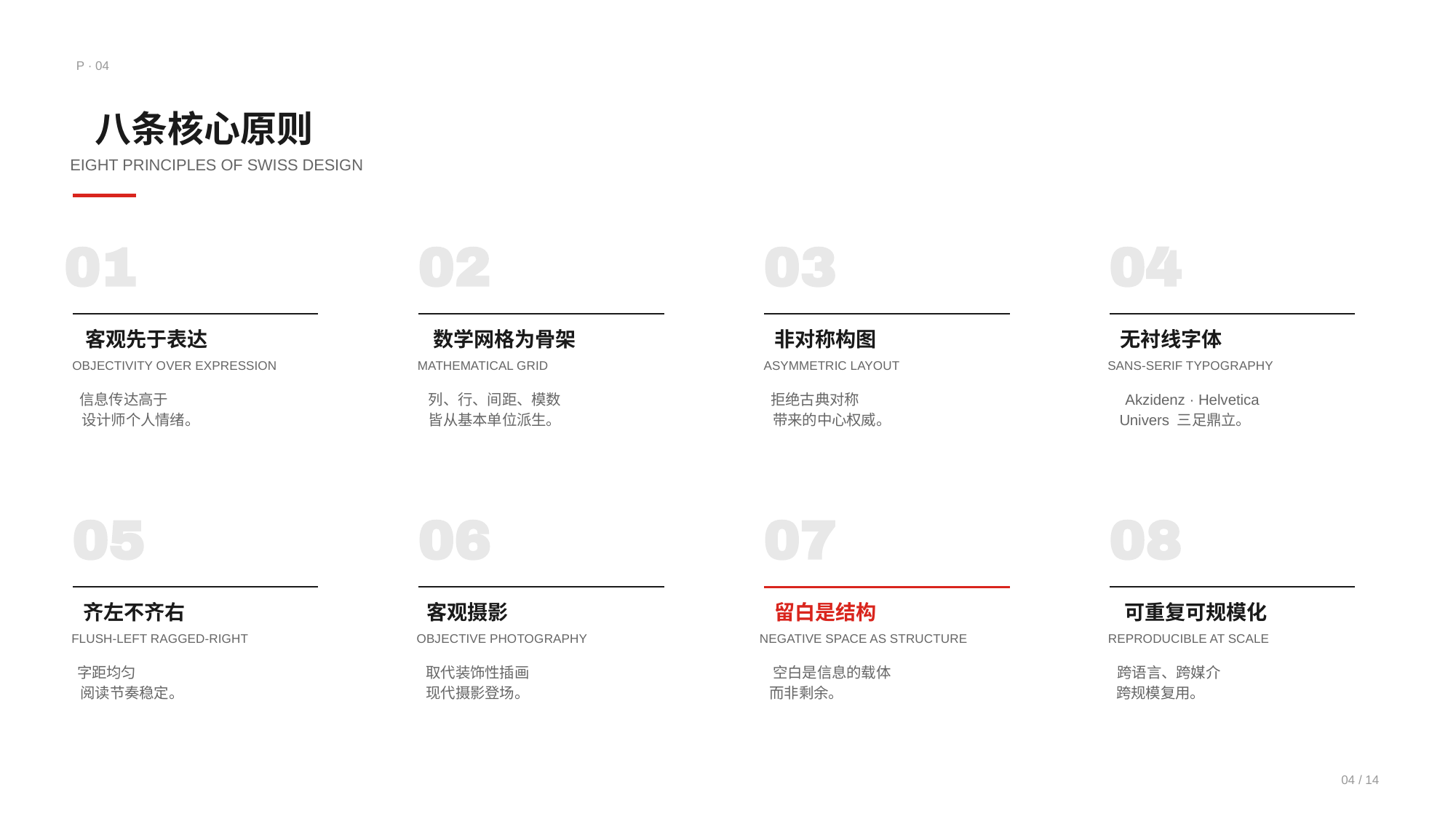

P · 04
八条核心原则
EIGHT PRINCIPLES OF SWISS DESIGN

01

客观先于表达
OBJECTIVITY OVER EXPRESSION
信息传达高于
设计师个人情绪。
02

数学网格为骨架
MATHEMATICAL GRID
列、行、间距、模数
皆从基本单位派生。
03

非对称构图
ASYMMETRIC LAYOUT
拒绝古典对称
带来的中心权威。
04

无衬线字体
SANS-SERIF TYPOGRAPHY
Akzidenz · Helvetica
Univers 三足鼎立。
05

齐左不齐右
FLUSH-LEFT RAGGED-RIGHT
字距均匀
阅读节奏稳定。
06

客观摄影
OBJECTIVE PHOTOGRAPHY
取代装饰性插画
现代摄影登场。
07

留白是结构
NEGATIVE SPACE AS STRUCTURE
空白是信息的载体
而非剩余。
08

可重复可规模化
REPRODUCIBLE AT SCALE
跨语言、跨媒介
跨规模复用。
04 / 14